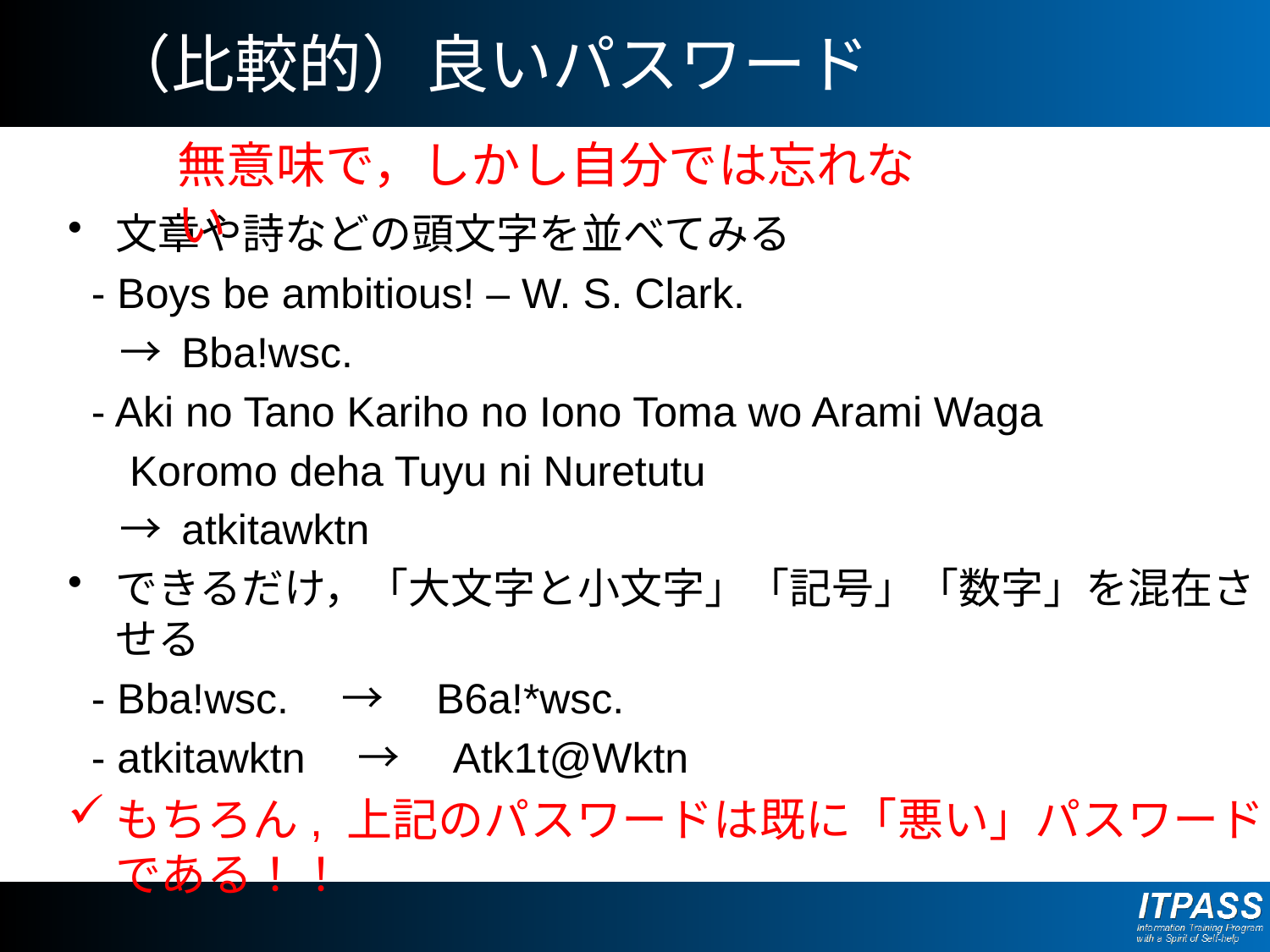

# （比較的）良いパスワード
無意味で，しかし自分では忘れない
文章や詩などの頭文字を並べてみる
  - Boys be ambitious! – W. S. Clark.
　 → Bba!wsc.
  - Aki no Tano Kariho no Iono Toma wo Arami Waga
　 Koromo deha Tuyu ni Nuretutu
　 → atkitawktn
できるだけ，「大文字と小文字」「記号」「数字」を混在させる
  - Bba!wsc.　→　B6a!*wsc.
  - atkitawktn　→　Atk1t@Wktn
もちろん, 上記のパスワードは既に「悪い」パスワードである！！